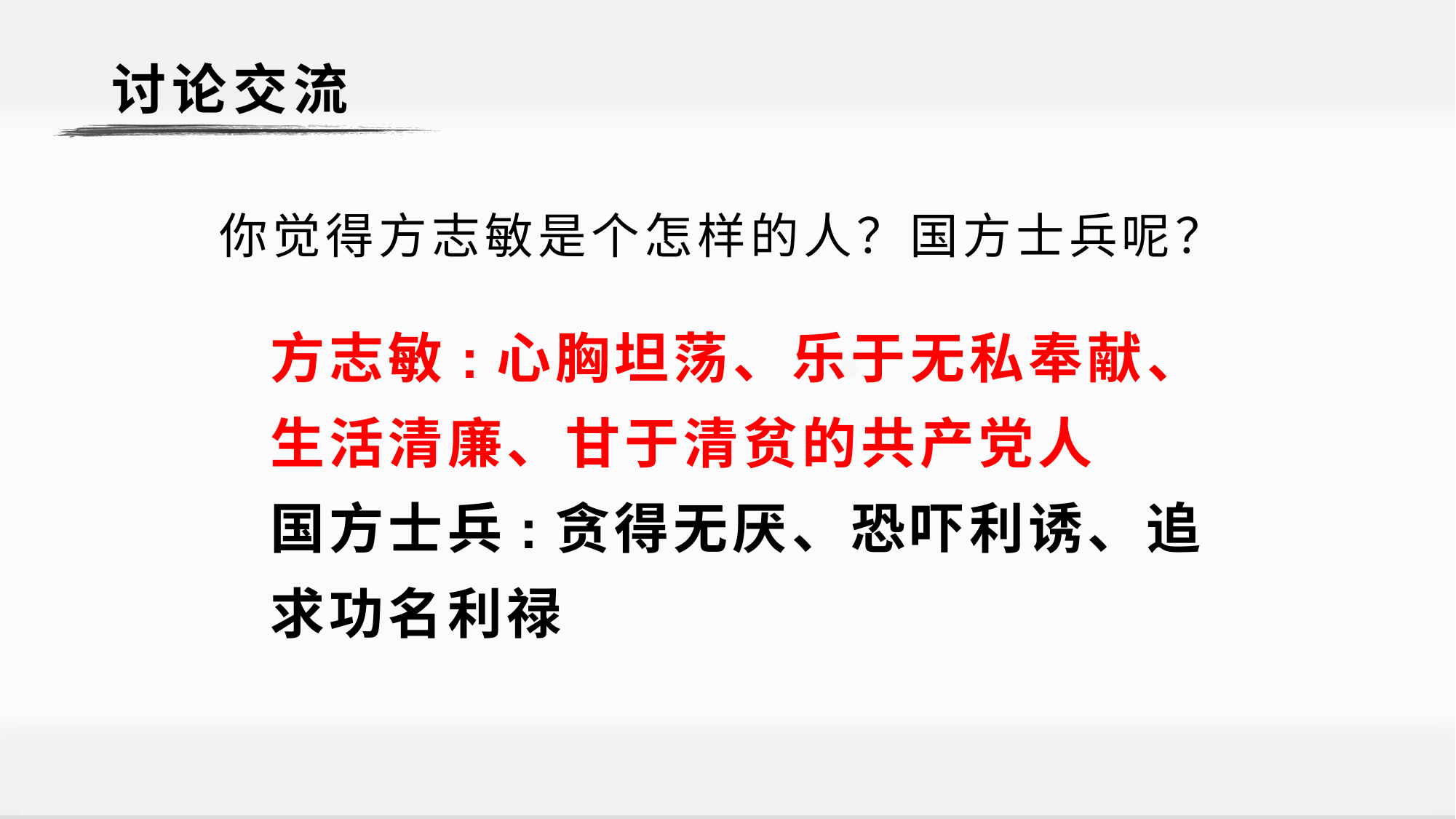

讨论交流
  你觉得方志敏是个怎样的人？国方士兵呢？
方志敏:心胸坦荡、乐于无私奉献、生活清廉、甘于清贫的共产党人
国方士兵:贪得无厌、恐吓利诱、追求功名利禄